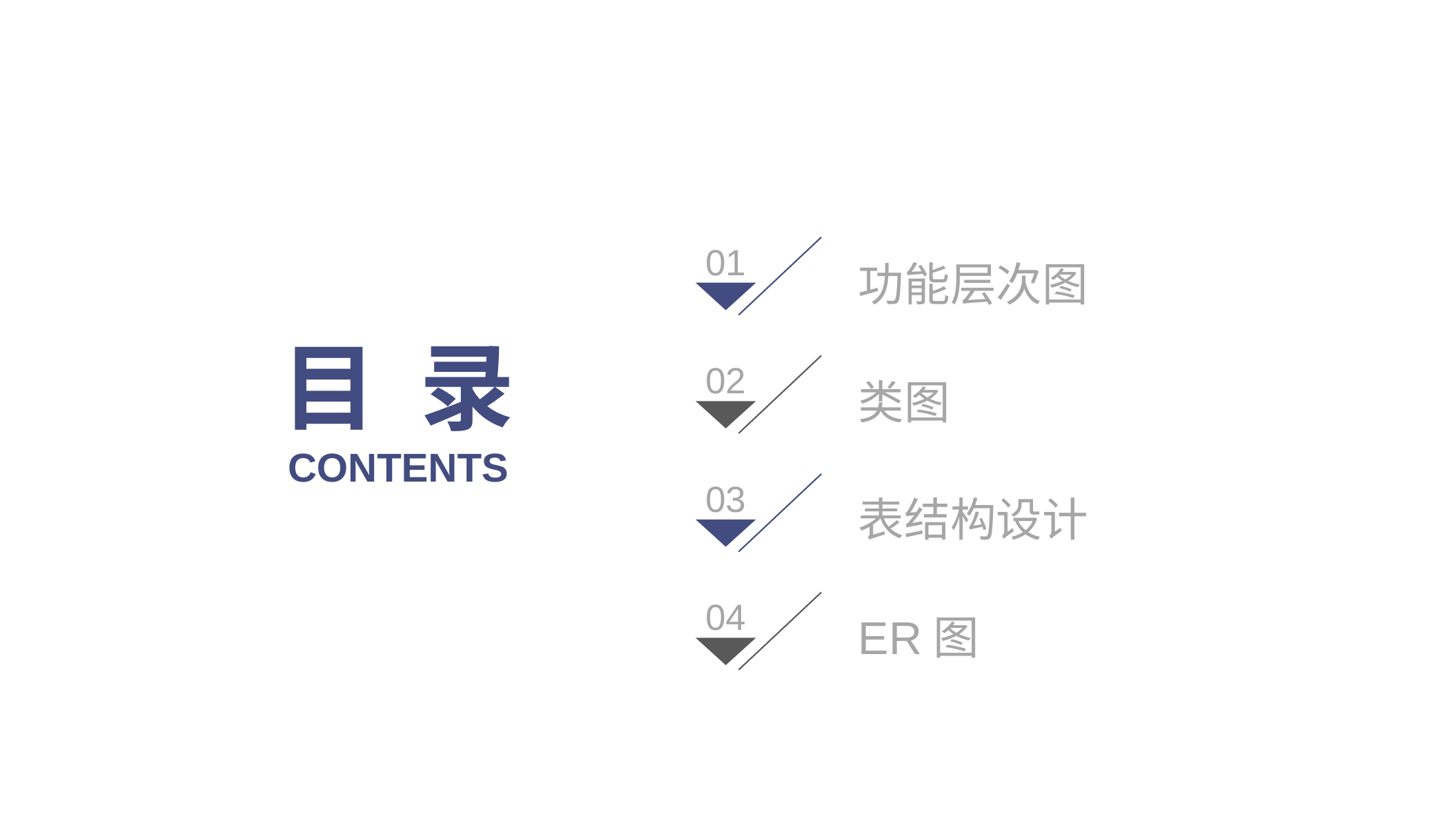

01

功能层次图
目  录
02

类图
CONTENTS
03

表结构设计
04

ER图